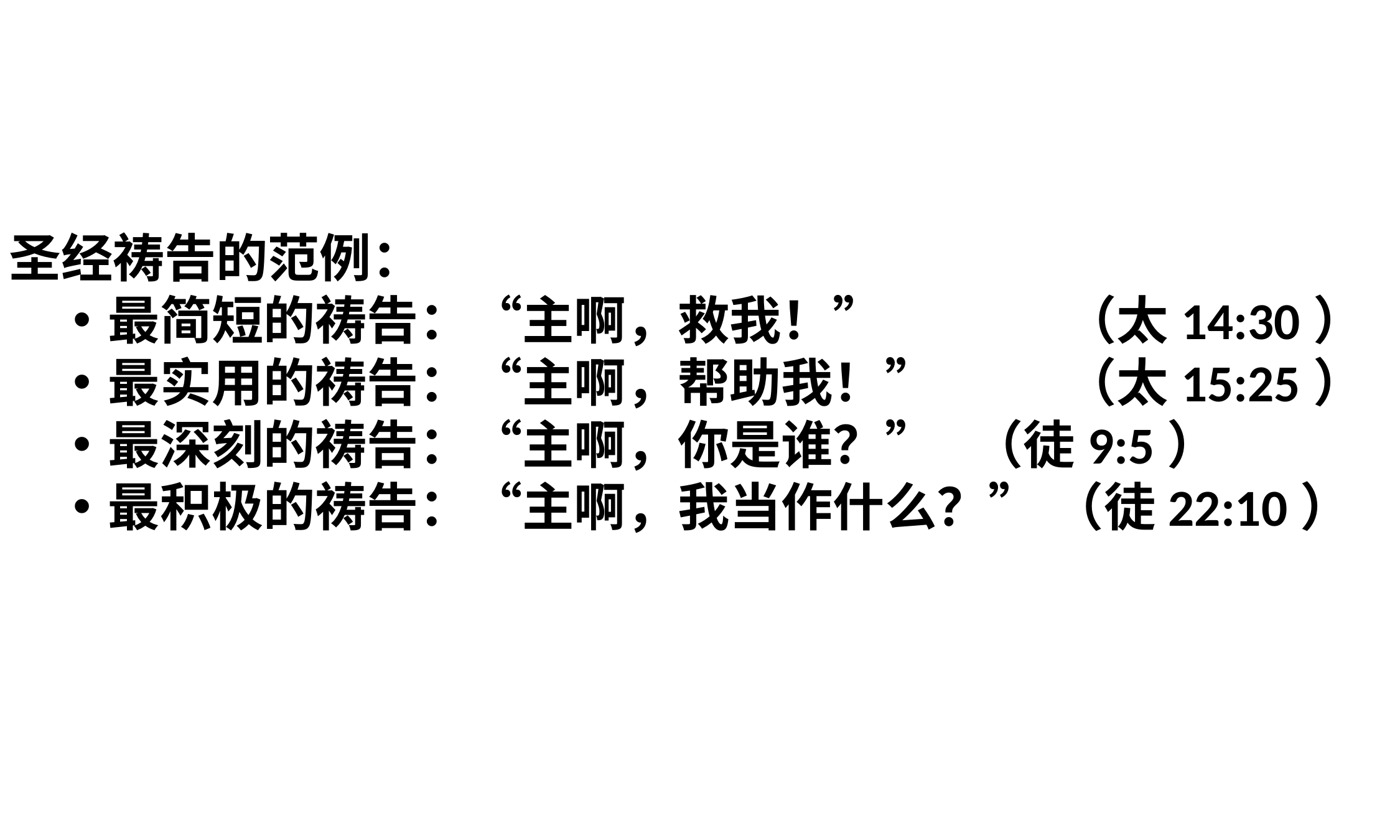

圣经祷告的范例：
最简短的祷告：“主啊，救我！” 		  （太14:30）
最实用的祷告：“主啊，帮助我！” 	  （太15:25）
最深刻的祷告：“主啊，你是谁？”	  （徒9:5）
最积极的祷告：“主啊，我当作什么？” （徒22:10）